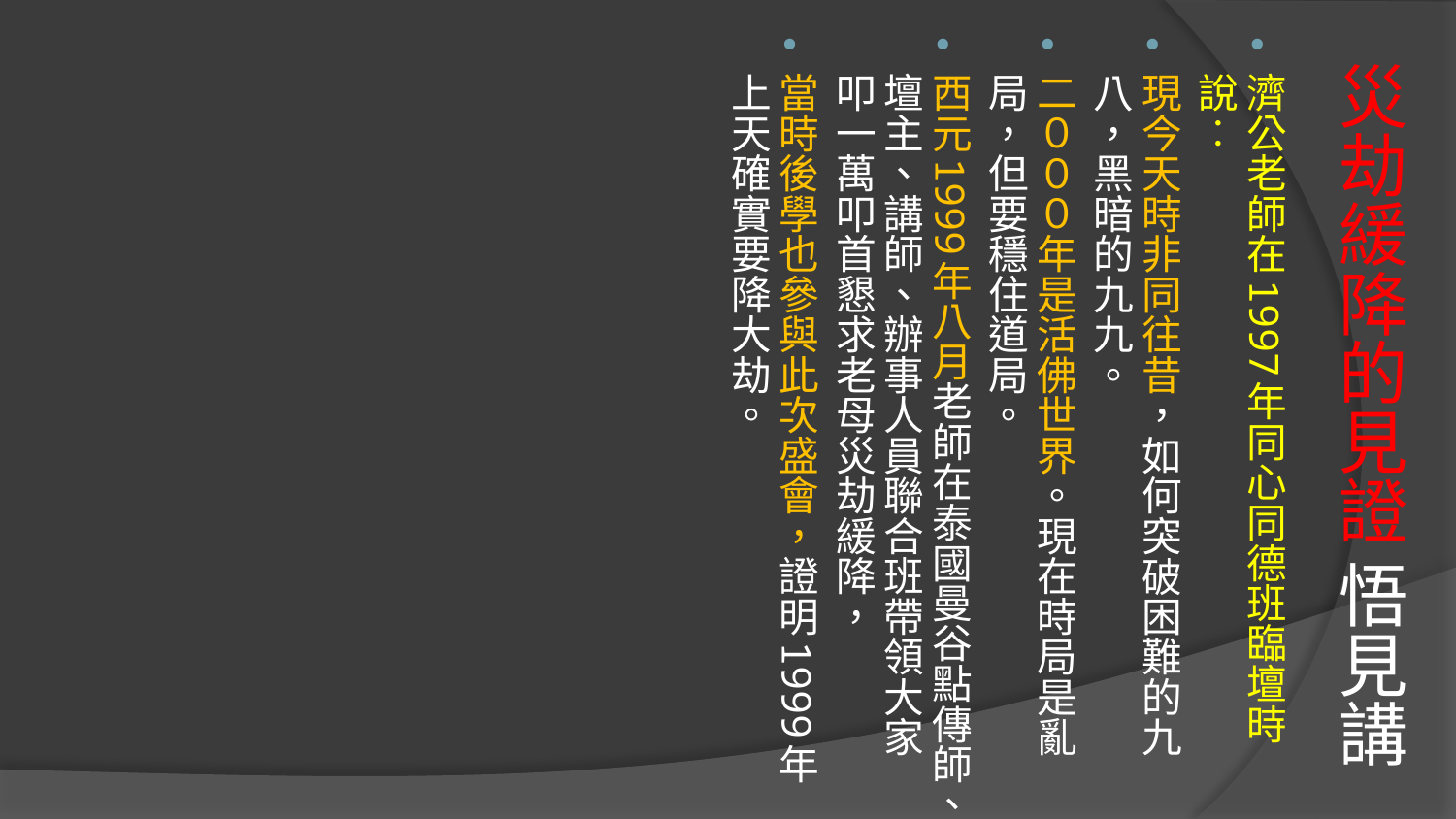

濟公老師在1997年同心同德班臨壇時說︰
現今天時非同往昔，如何突破困難的九八，黑暗的九九。
二０００年是活佛世界。現在時局是亂局，但要穩住道局。
西元1999年八月老師在泰國曼谷點傳師、壇主、講師、辦事人員聯合班帶領大家叩一萬叩首懇求老母災劫緩降，
當時後學也參與此次盛會，證明1999年上天確實要降大劫。

# 災劫緩降的見證 悟見講